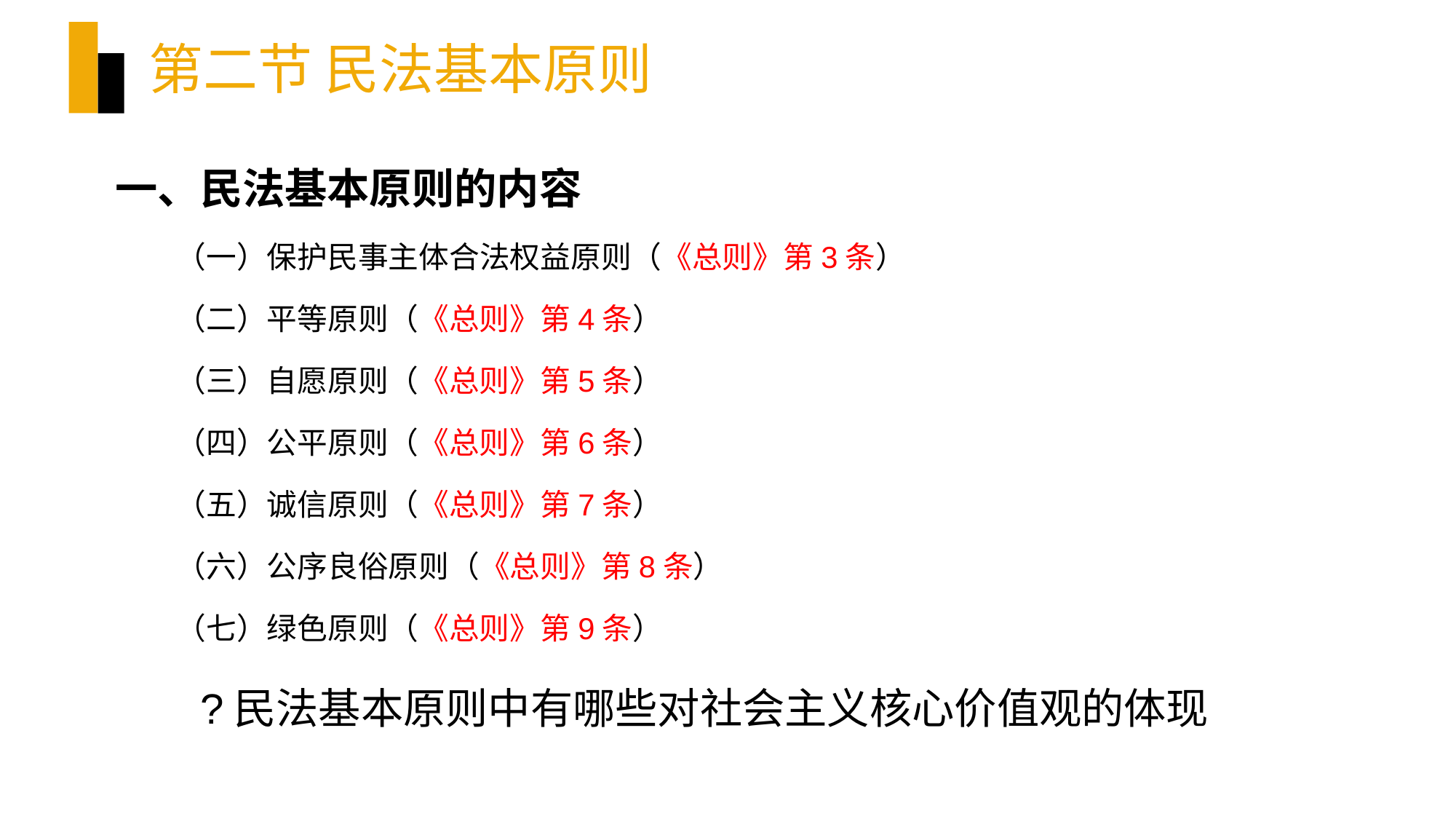

# 第二节 民法基本原则
一、民法基本原则的内容
（一）保护民事主体合法权益原则（《总则》第3条）
（二）平等原则（《总则》第4条）
（三）自愿原则（《总则》第5条）
（四）公平原则（《总则》第6条）
（五）诚信原则（《总则》第7条）
（六）公序良俗原则（《总则》第8条）
（七）绿色原则（《总则》第9条）
?民法基本原则中有哪些对社会主义核心价值观的体现